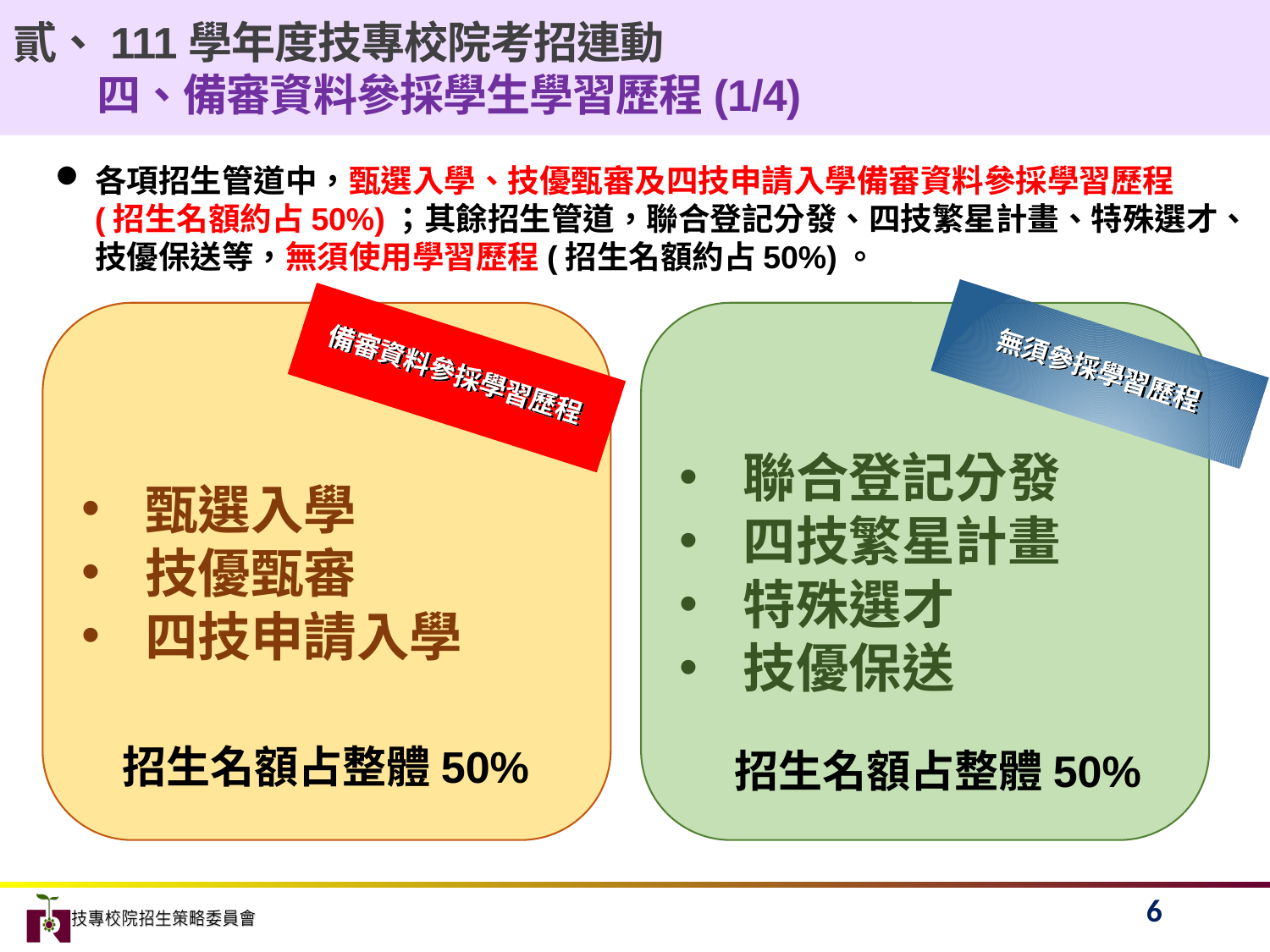

貳、111學年度技專校院考招連動
        四、備審資料參採學生學習歷程(1/4)
各項招生管道中，甄選入學、技優甄審及四技申請入學備審資料參採學習歷程(招生名額約占50%)；其餘招生管道，聯合登記分發、四技繁星計畫、特殊選才、技優保送等，無須使用學習歷程(招生名額約占50%)。

甄選入學
技優甄審
四技申請入學
聯合登記分發
四技繁星計畫
特殊選才
技優保送

無須參採學習歷程

備審資料參採學習歷程
招生名額占整體50%
招生名額占整體50%